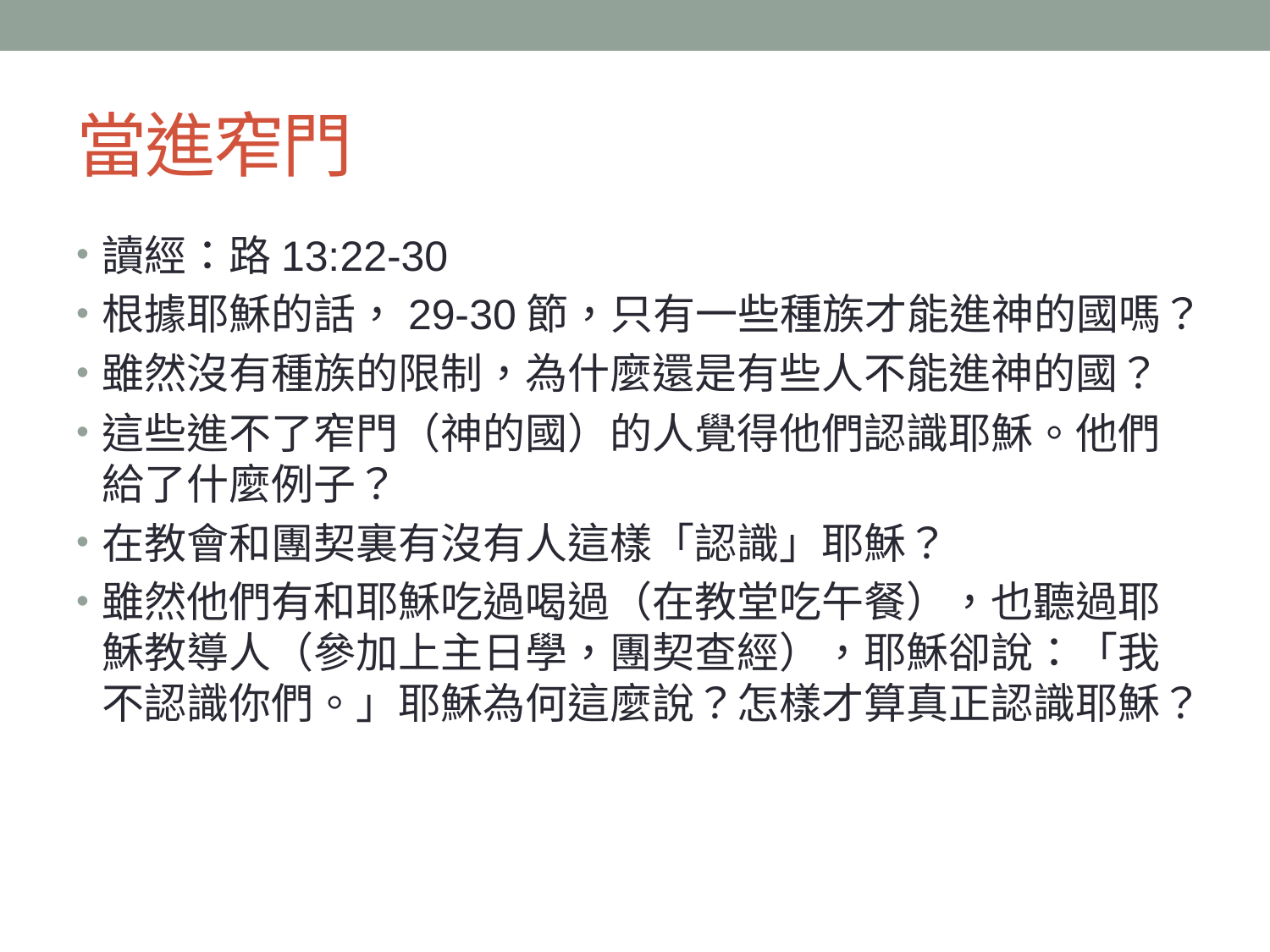

# 當進窄門
讀經：路13:22-30
根據耶穌的話，29-30節，只有一些種族才能進神的國嗎？
雖然沒有種族的限制，為什麼還是有些人不能進神的國？
這些進不了窄門（神的國）的人覺得他們認識耶穌。他們給了什麼例子？
在教會和團契裏有沒有人這樣「認識」耶穌？
雖然他們有和耶穌吃過喝過（在教堂吃午餐），也聽過耶穌教導人（參加上主日學，團契查經），耶穌卻說：「我不認識你們。」耶穌為何這麼說？怎樣才算真正認識耶穌？